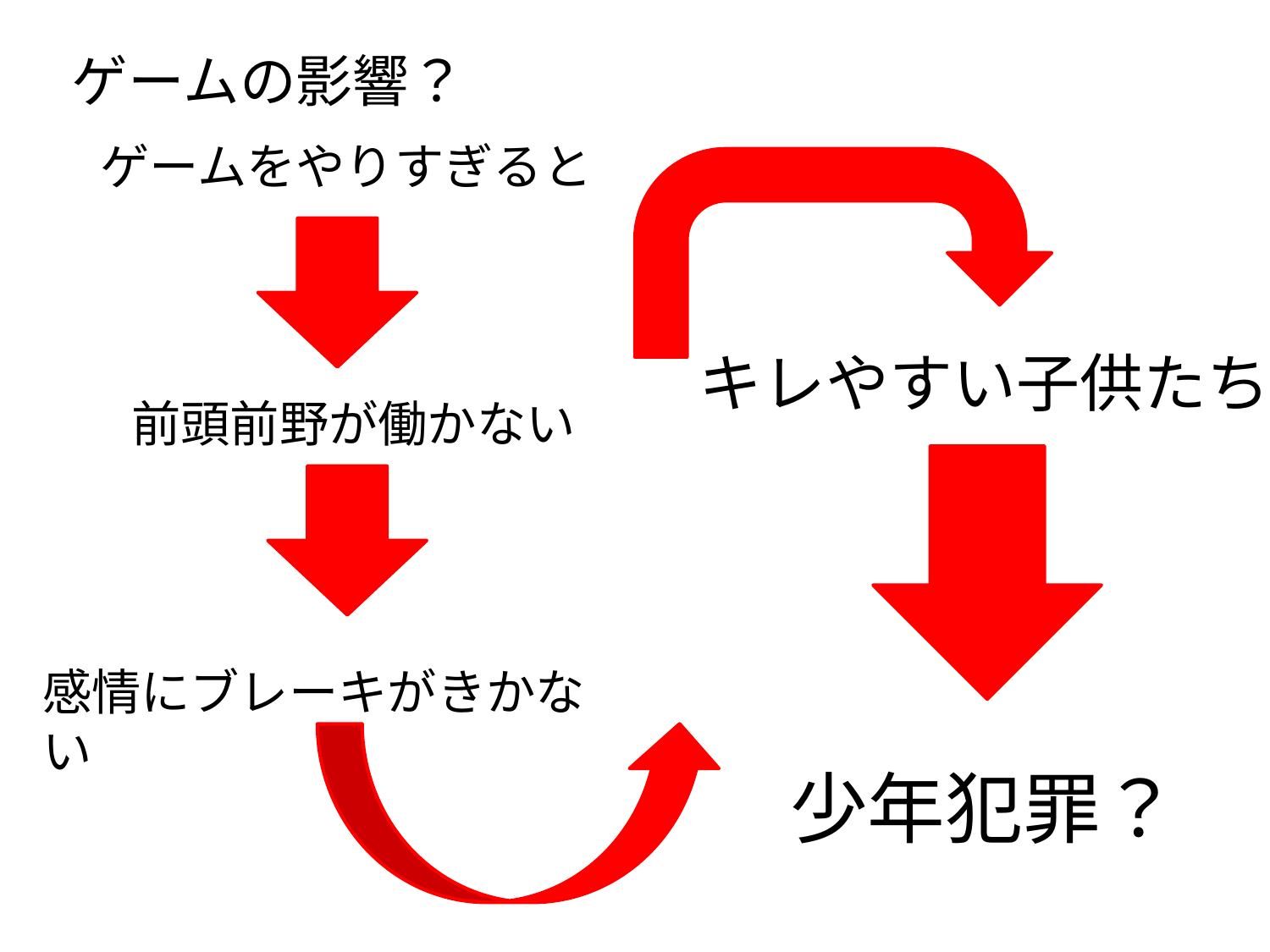

ゲームの影響？
ゲームをやりすぎると

キレやすい子供たち
前頭前野が働かない

感情にブレーキがきかない

少年犯罪？